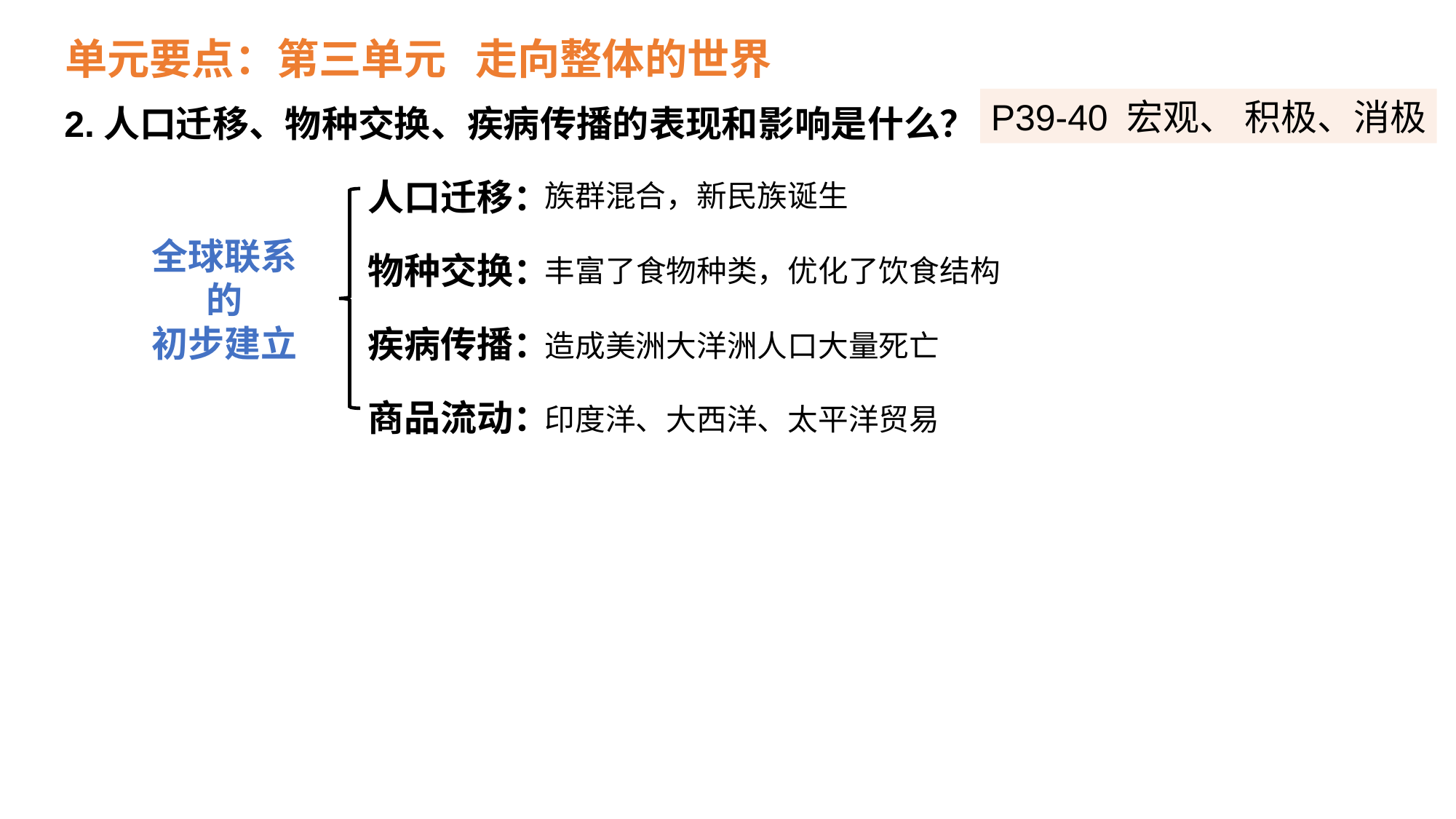

单元要点：第三单元   走向整体的世界
P39-40 宏观、 积极、消极
2.人口迁移、物种交换、疾病传播的表现和影响是什么？
人口迁移：
族群混合，新民族诞生

全球联系的
初步建立
物种交换：
丰富了食物种类，优化了饮食结构
疾病传播：
造成美洲大洋洲人口大量死亡
商品流动：
印度洋、大西洋、太平洋贸易